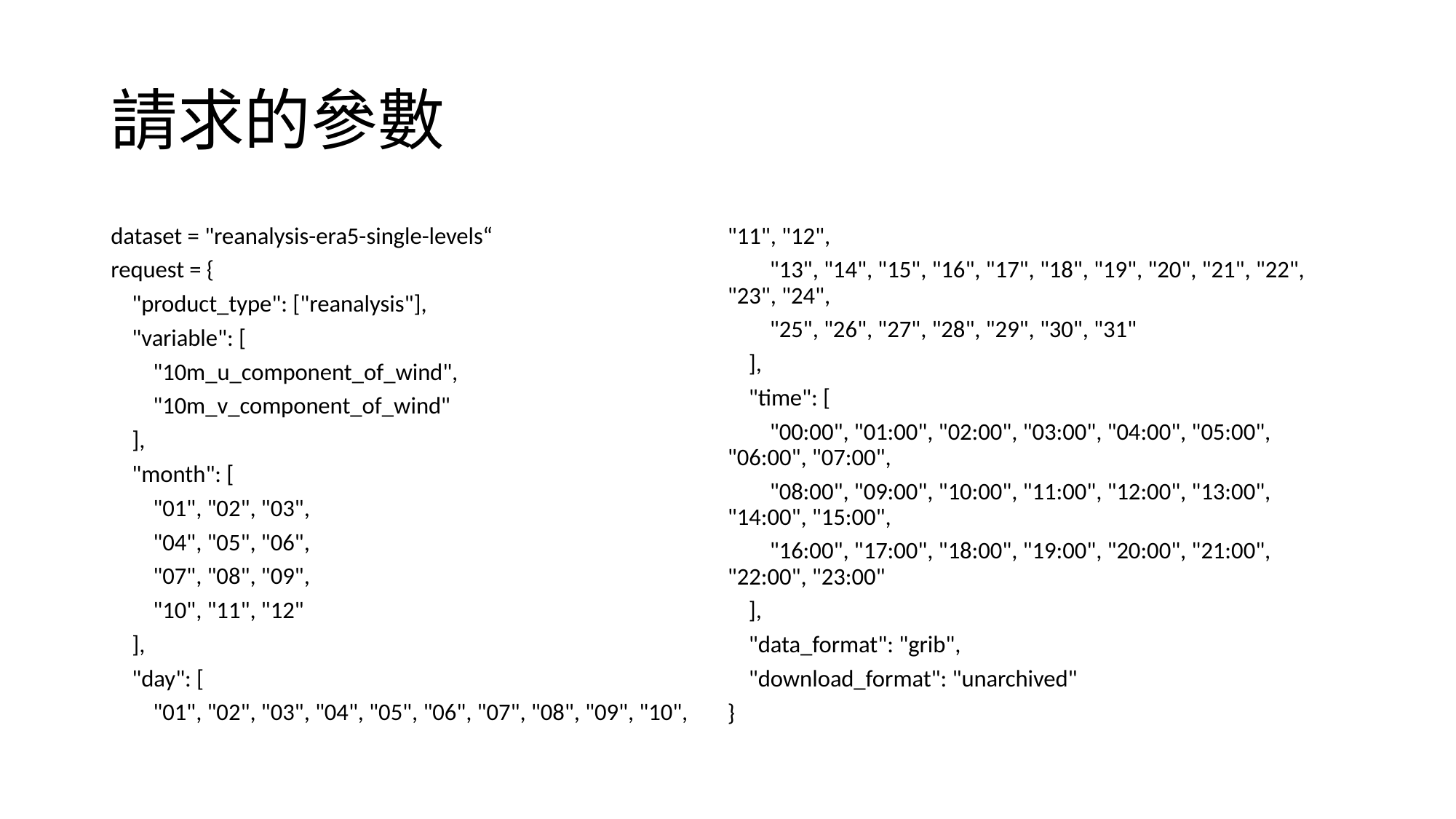

# 請求的參數
dataset = "reanalysis-era5-single-levels“
request = {
    "product_type": ["reanalysis"],
    "variable": [
        "10m_u_component_of_wind",
        "10m_v_component_of_wind"
    ],
    "month": [
        "01", "02", "03",
        "04", "05", "06",
        "07", "08", "09",
        "10", "11", "12"
    ],
    "day": [
        "01", "02", "03", "04", "05", "06", "07", "08", "09", "10", "11", "12",
        "13", "14", "15", "16", "17", "18", "19", "20", "21", "22", "23", "24",
        "25", "26", "27", "28", "29", "30", "31"
    ],
    "time": [
        "00:00", "01:00", "02:00", "03:00", "04:00", "05:00", "06:00", "07:00",
        "08:00", "09:00", "10:00", "11:00", "12:00", "13:00", "14:00", "15:00",
        "16:00", "17:00", "18:00", "19:00", "20:00", "21:00", "22:00", "23:00"
    ],
    "data_format": "grib",
    "download_format": "unarchived"
}